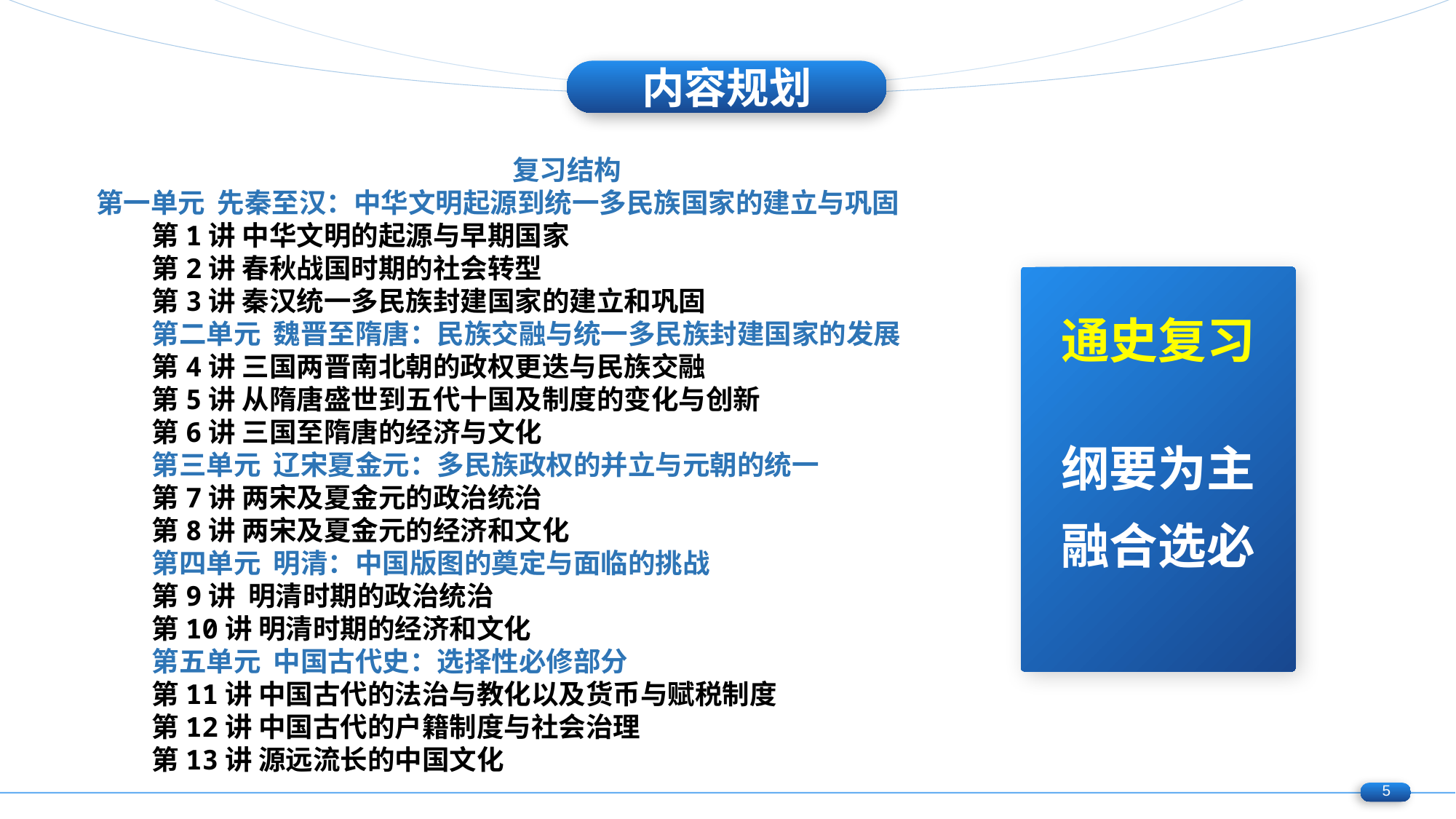

内容规划
复习结构
第一单元  先秦至汉：中华文明起源到统一多民族国家的建立与巩固
第1讲 中华文明的起源与早期国家
第2讲 春秋战国时期的社会转型
第3讲 秦汉统一多民族封建国家的建立和巩固
第二单元  魏晋至隋唐：民族交融与统一多民族封建国家的发展
第4讲 三国两晋南北朝的政权更迭与民族交融
第5讲 从隋唐盛世到五代十国及制度的变化与创新
第6讲 三国至隋唐的经济与文化
第三单元  辽宋夏金元：多民族政权的并立与元朝的统一
第7讲 两宋及夏金元的政治统治
第8讲 两宋及夏金元的经济和文化
第四单元  明清：中国版图的奠定与面临的挑战
第9讲  明清时期的政治统治
第10讲 明清时期的经济和文化
第五单元  中国古代史：选择性必修部分
第11讲 中国古代的法治与教化以及货币与赋税制度
第12讲 中国古代的户籍制度与社会治理
第13讲 源远流长的中国文化

通史复习
纲要为主
融合选必